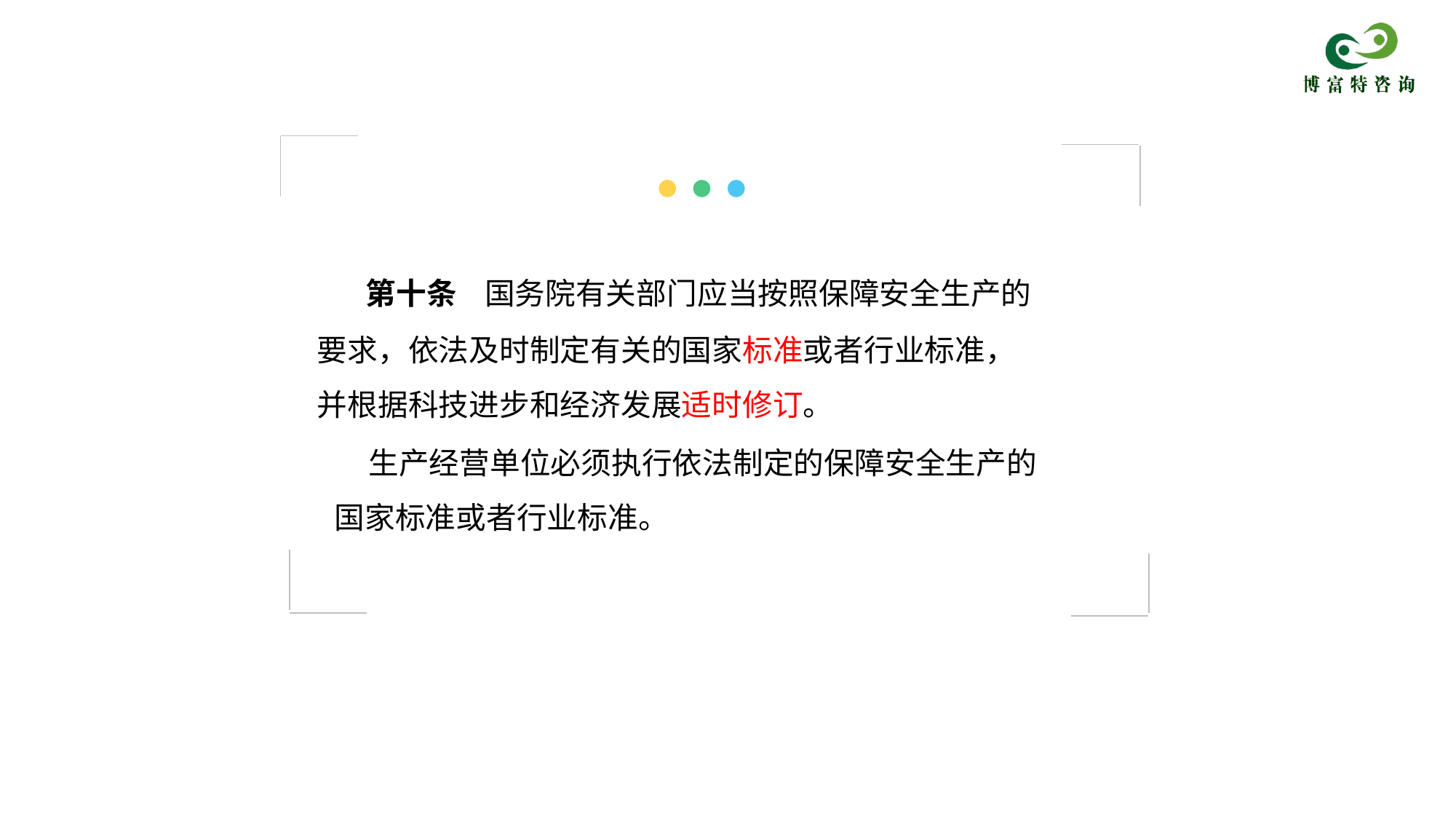

第十条    国务院有关部门应当按照保障安全生产的要求，依法及时制定有关的国家标准或者行业标准，
并根据科技进步和经济发展适时修订。
    生产经营单位必须执行依法制定的保障安全生产的
国家标准或者行业标准。